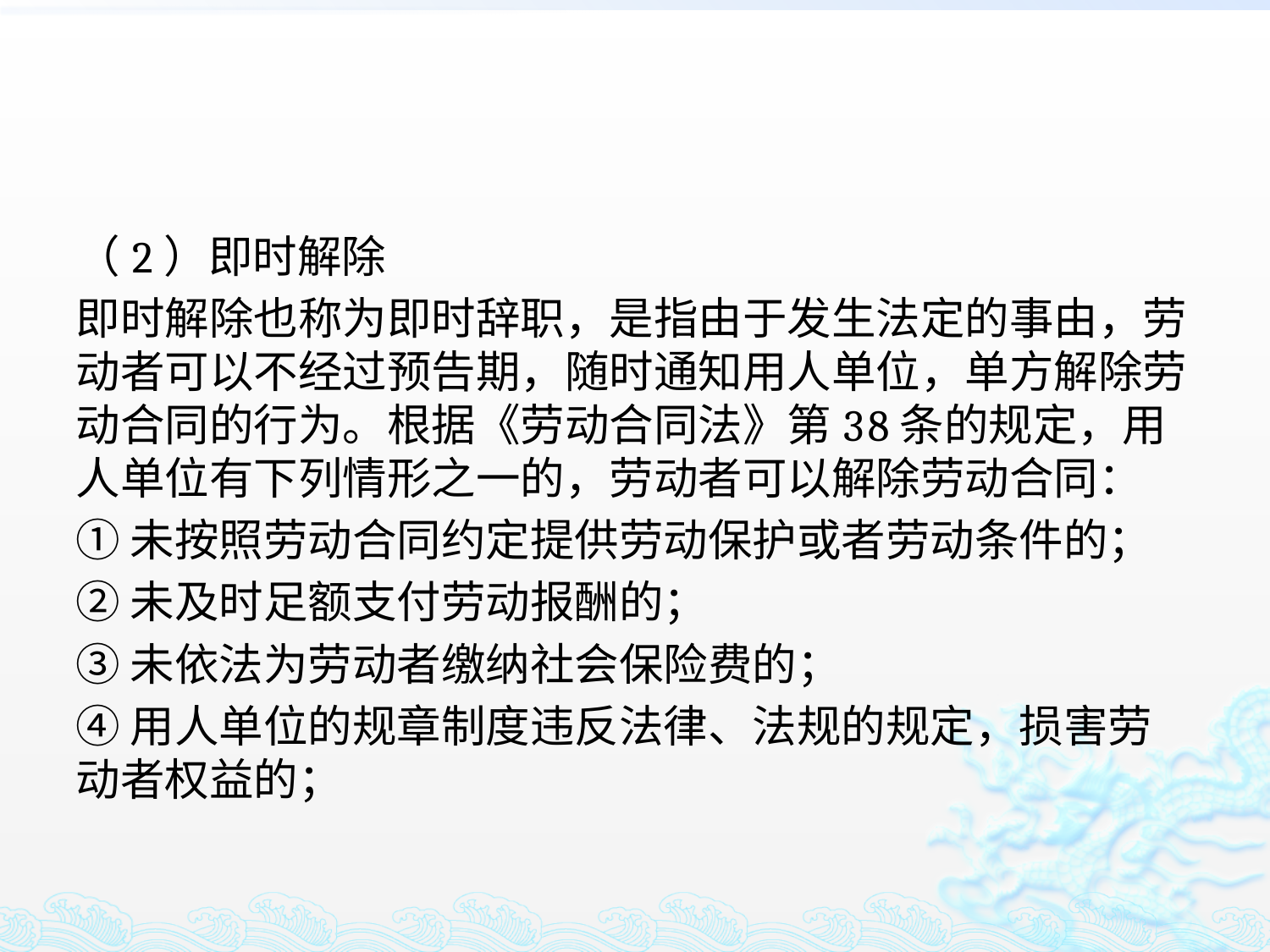

#
（2）即时解除
即时解除也称为即时辞职，是指由于发生法定的事由，劳动者可以不经过预告期，随时通知用人单位，单方解除劳动合同的行为。根据《劳动合同法》第38条的规定，用人单位有下列情形之一的，劳动者可以解除劳动合同：
①未按照劳动合同约定提供劳动保护或者劳动条件的；
②未及时足额支付劳动报酬的；
③未依法为劳动者缴纳社会保险费的；
④用人单位的规章制度违反法律、法规的规定，损害劳动者权益的；